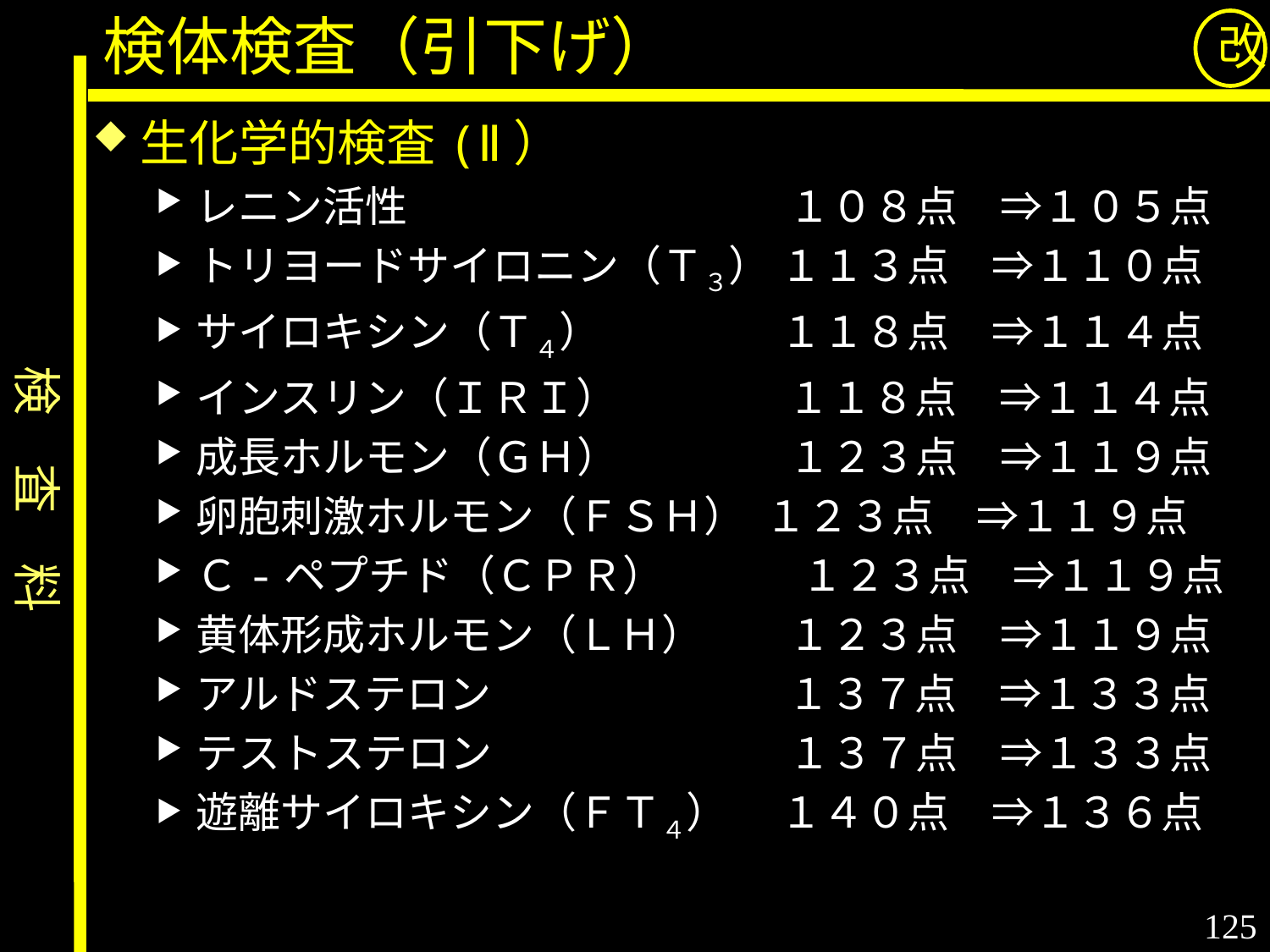

検体検査（引下げ）
改

生化学的検査(Ⅱ）
レニン活性　　　　　　　　　１０８点　⇒１０５点
トリヨードサイロニン（Ｔ３） １１３点　⇒１１０点
サイロキシン（Ｔ４）　　 　　１１８点　⇒１１４点
インスリン（ＩＲＩ）　　　　１１８点　⇒１１４点
成長ホルモン（ＧＨ）　　　　１２３点　⇒１１９点
卵胞刺激ホルモン（ＦＳＨ）  １２３点　⇒１１９点
Ｃ-ペプチド（ＣＰＲ）　　　 １２３点　⇒１１９点
黄体形成ホルモン（ＬＨ）　　１２３点　⇒１１９点
アルドステロン　　　　　　　１３７点　⇒１３３点
テストステロン　　　　　　　１３７点　⇒１３３点
遊離サイロキシン（ＦＴ４） 　１４０点　⇒１３６点

検　査　料
125